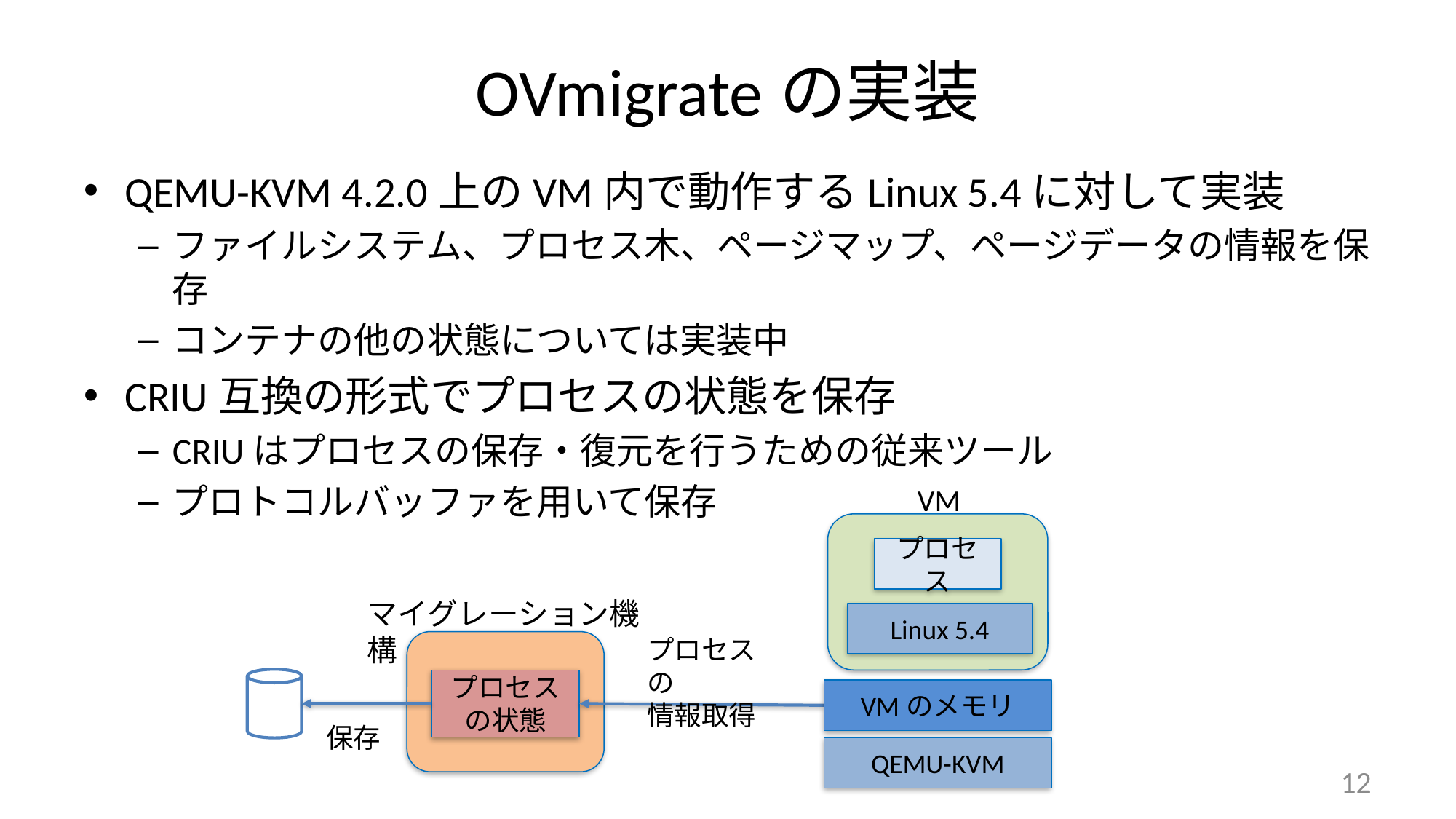

# OVmigrateの実装
QEMU-KVM 4.2.0上のVM内で動作するLinux 5.4に対して実装
ファイルシステム、プロセス木、ページマップ、ページデータの情報を保存
コンテナの他の状態については実装中
CRIU互換の形式でプロセスの状態を保存
CRIUはプロセスの保存・復元を行うための従来ツール
プロトコルバッファを用いて保存
VM

プロセス
マイグレーション機構
Linux 5.4
プロセスの
情報取得

プロセスの状態
VMのメモリ
保存
QEMU-KVM
12